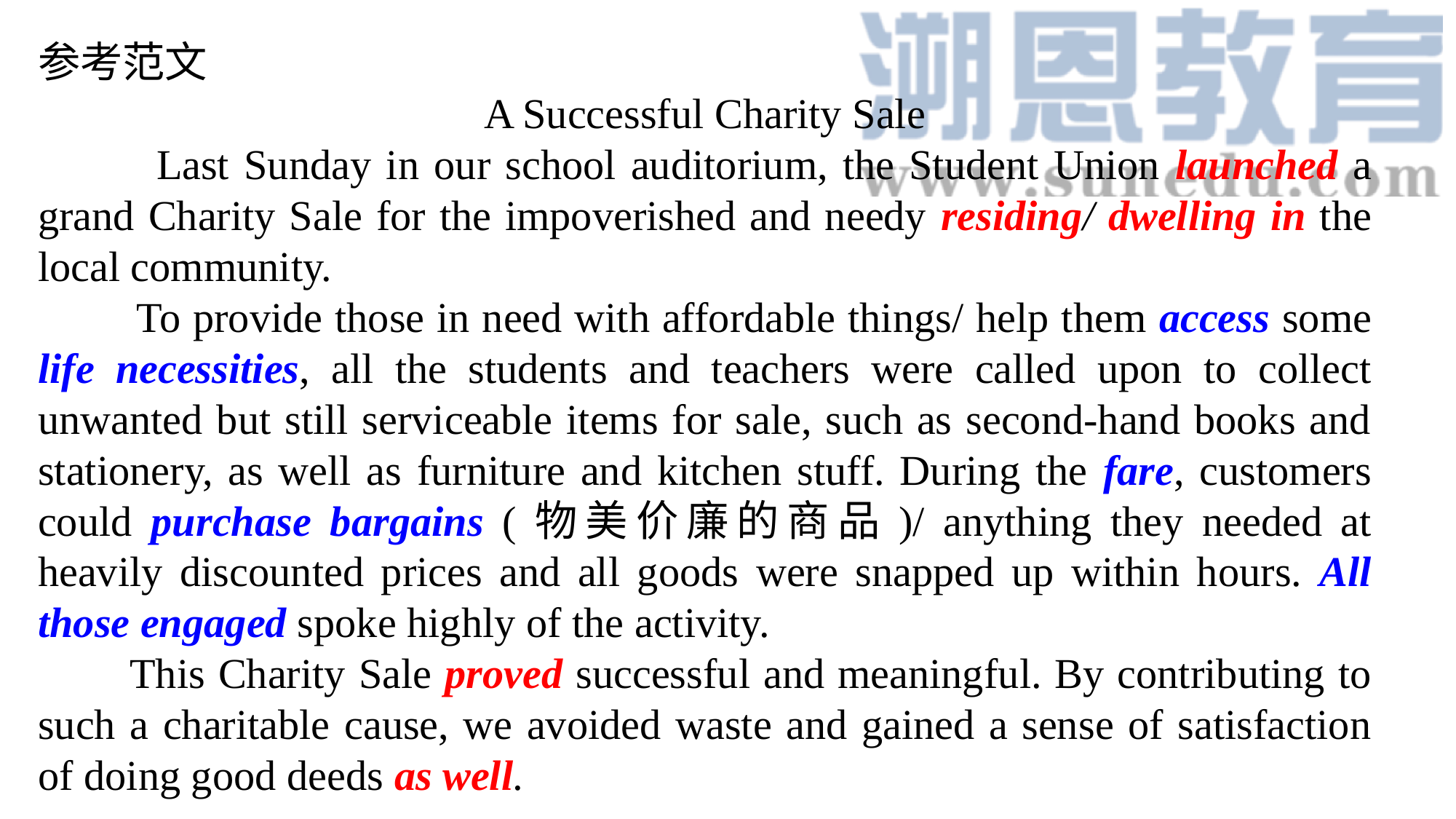

参考范文
A Successful Charity Sale
        Last Sunday in our school auditorium, the Student Union launched a grand Charity Sale for the impoverished and needy residing/ dwelling in the local community.
        To provide those in need with affordable things/ help them access some life necessities, all the students and teachers were called upon to collect unwanted but still serviceable items for sale, such as second-hand books and stationery, as well as furniture and kitchen stuff. During the fare, customers could purchase bargains (物美价廉的商品)/ anything they needed at heavily discounted prices and all goods were snapped up within hours. All those engaged spoke highly of the activity.
       This Charity Sale proved successful and meaningful. By contributing to such a charitable cause, we avoided waste and gained a sense of satisfaction of doing good deeds as well.